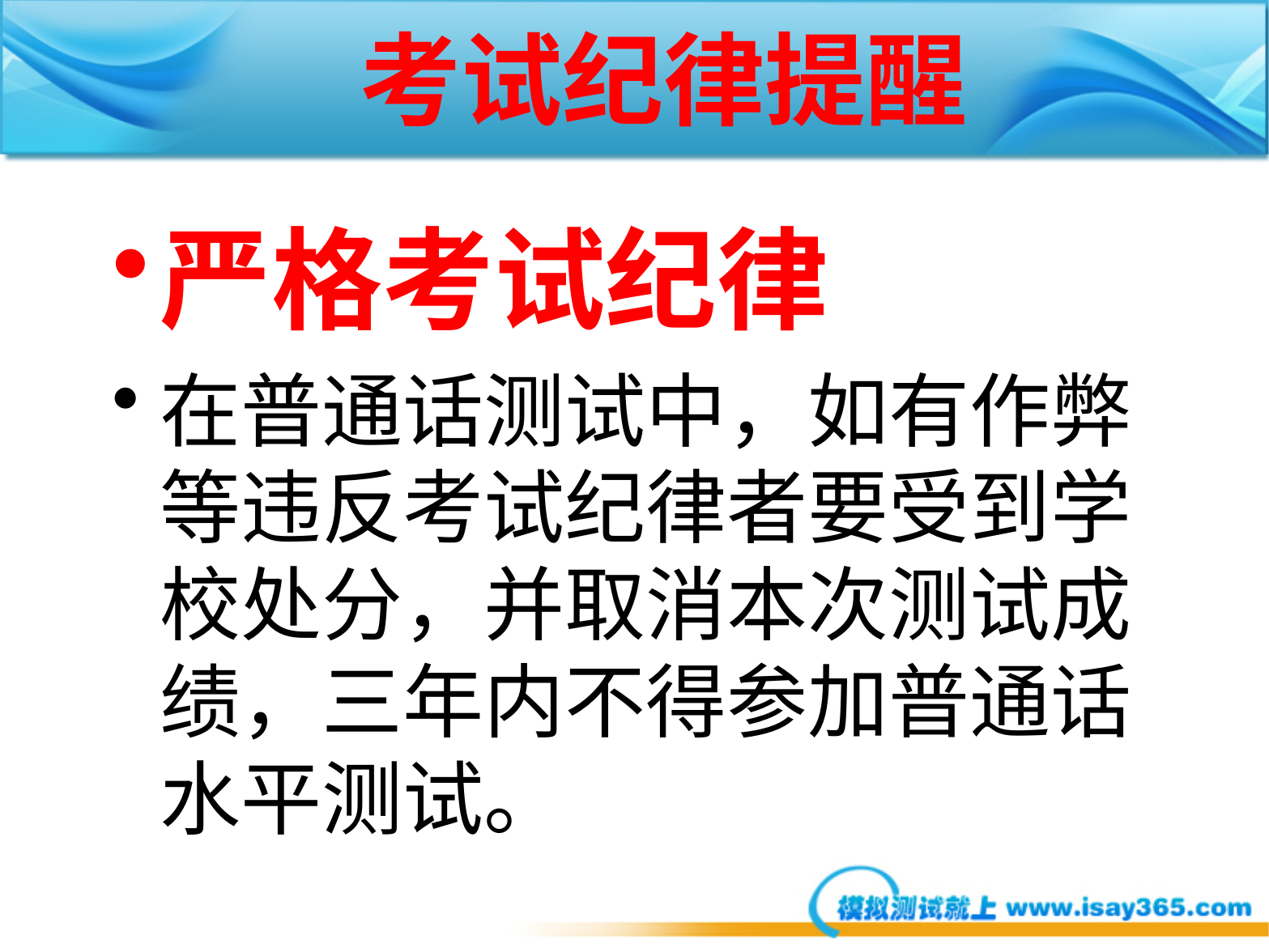

# 考试纪律提醒
严格考试纪律
在普通话测试中，如有作弊等违反考试纪律者要受到学校处分，并取消本次测试成绩，三年内不得参加普通话水平测试。